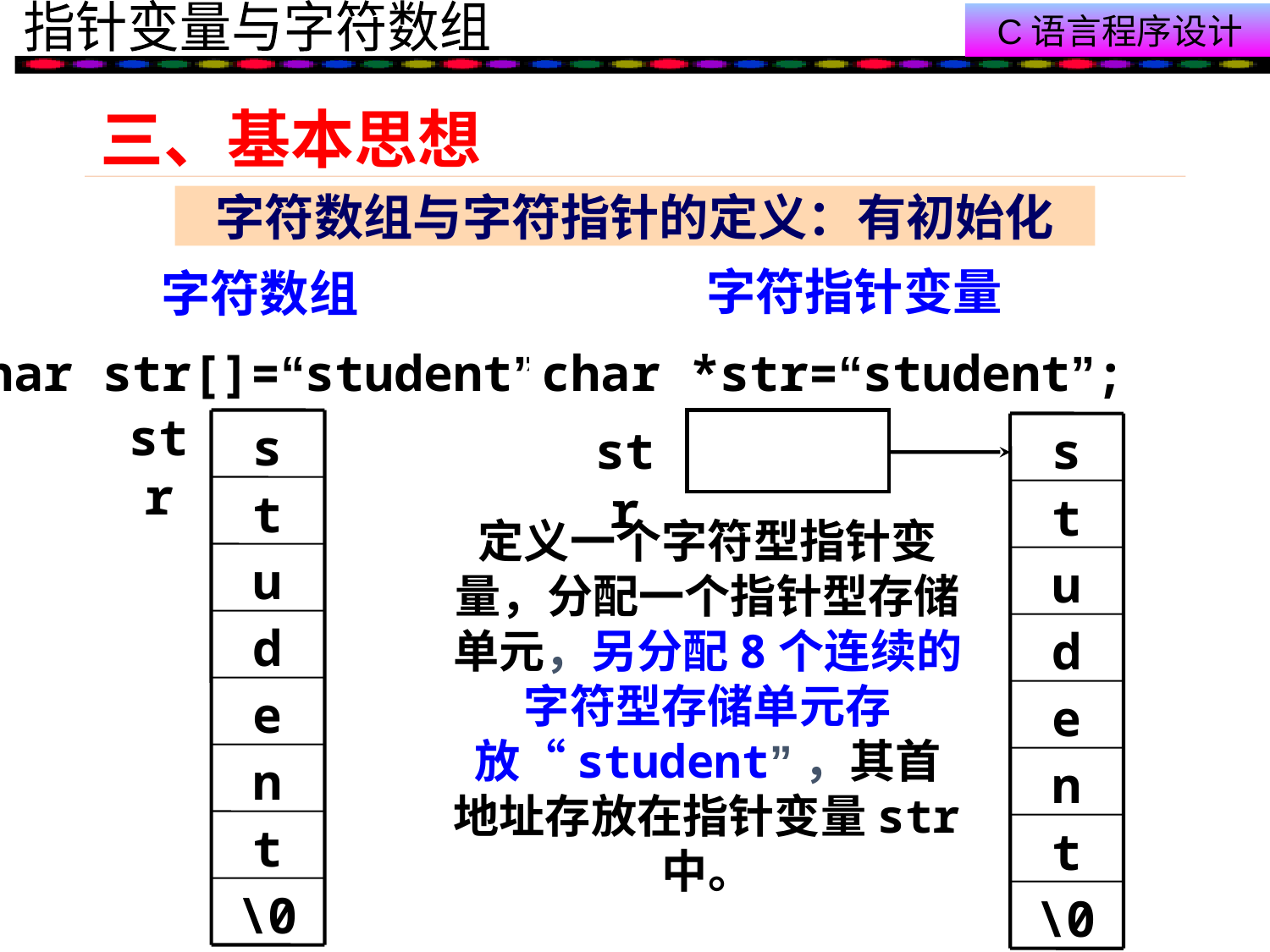

# 三、基本思想
字符数组与字符指针的定义：有初始化
字符指针变量
字符数组
char str[]=“student”;
char *str=“student”;
str
s

t

u

d

e

n

t

\0

str
s

t

u

d

e

n

t

\0

定义一个字符型指针变量，分配一个指针型存储单元，另分配8个连续的字符型存储单元存放“student”，其首地址存放在指针变量str中。